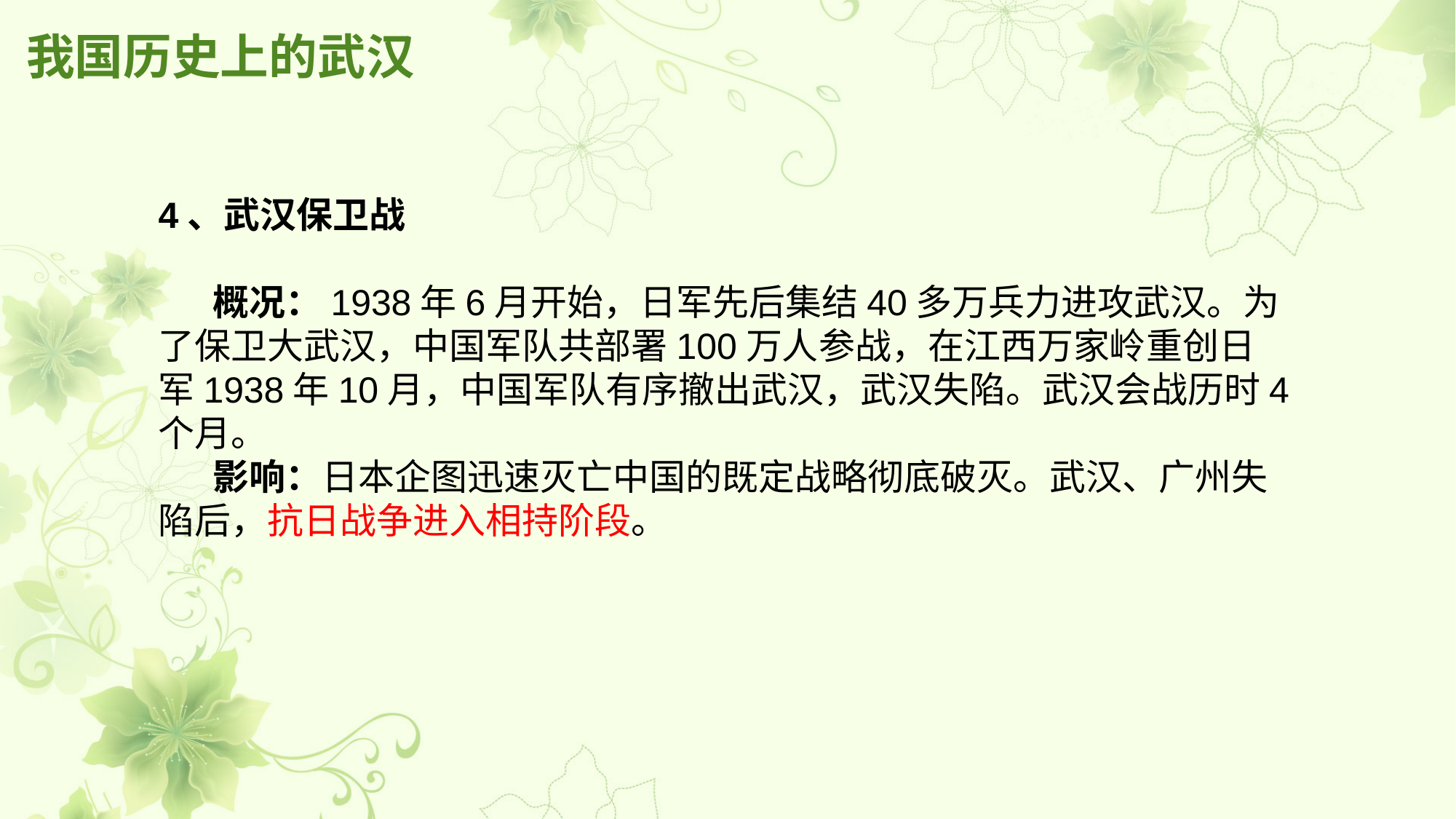

# 我国历史上的武汉
4、武汉保卫战

概况：1938年6月开始，日军先后集结40多万兵力进攻武汉。为了保卫大武汉，中国军队共部署100万人参战，在江西万家岭重创日军1938年10月，中国军队有序撤出武汉，武汉失陷。武汉会战历时4个月。
影响：日本企图迅速灭亡中国的既定战略彻底破灭。武汉、广州失陷后，抗日战争进入相持阶段。